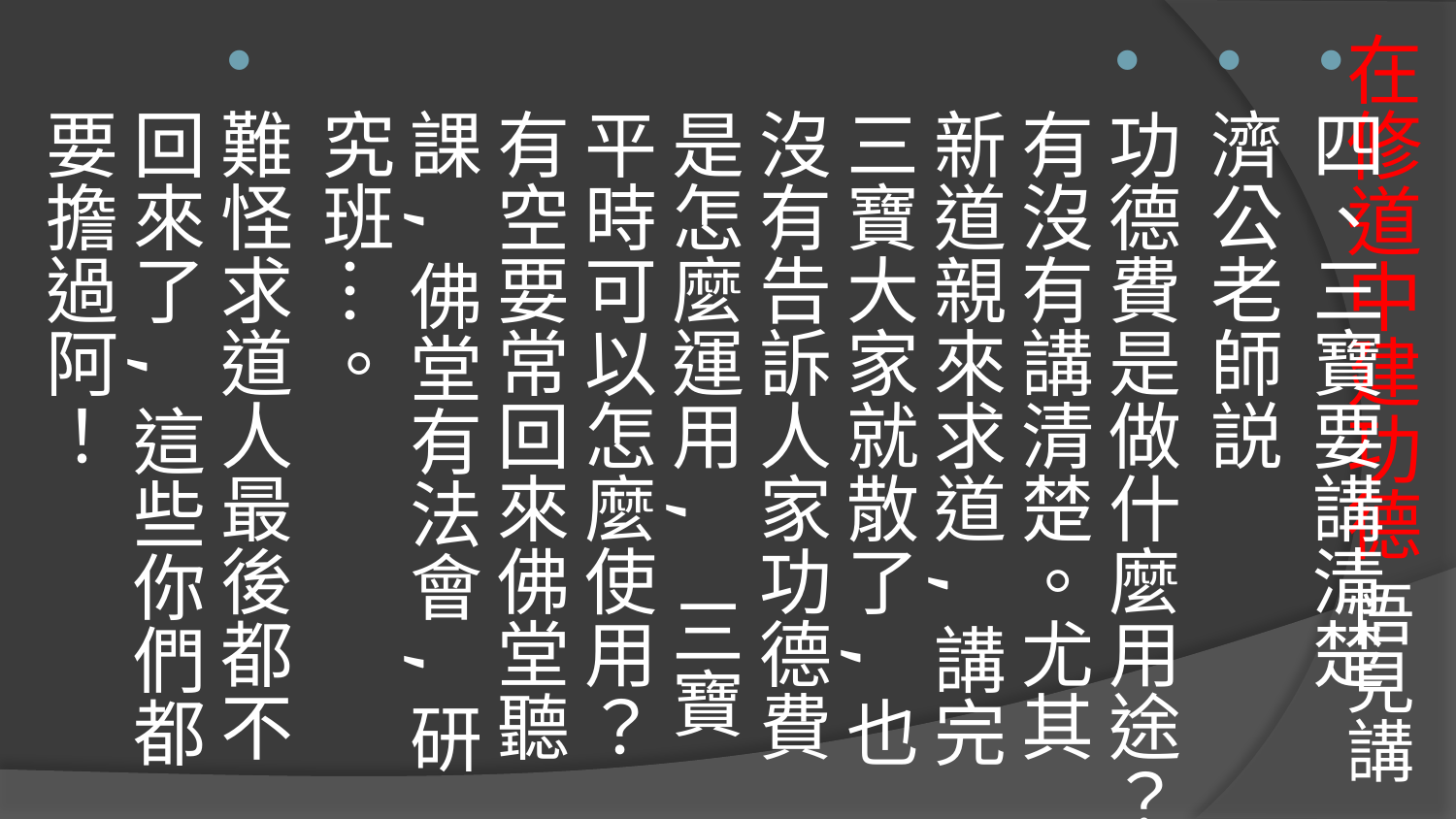

# 在修道中建功德 悟見講
四、三寶要講清楚
濟公老師説
功德費是做什麼用途？有沒有講清楚。尤其新道親來求道,講完三寶大家就散了,也沒有告訴人家功德費是怎麼運用, 三寶平時可以怎麼使用？有空要常回來佛堂聽課,佛堂有法會,研究班…。
難怪求道人最後都不回來了,這些你們都要擔過阿！